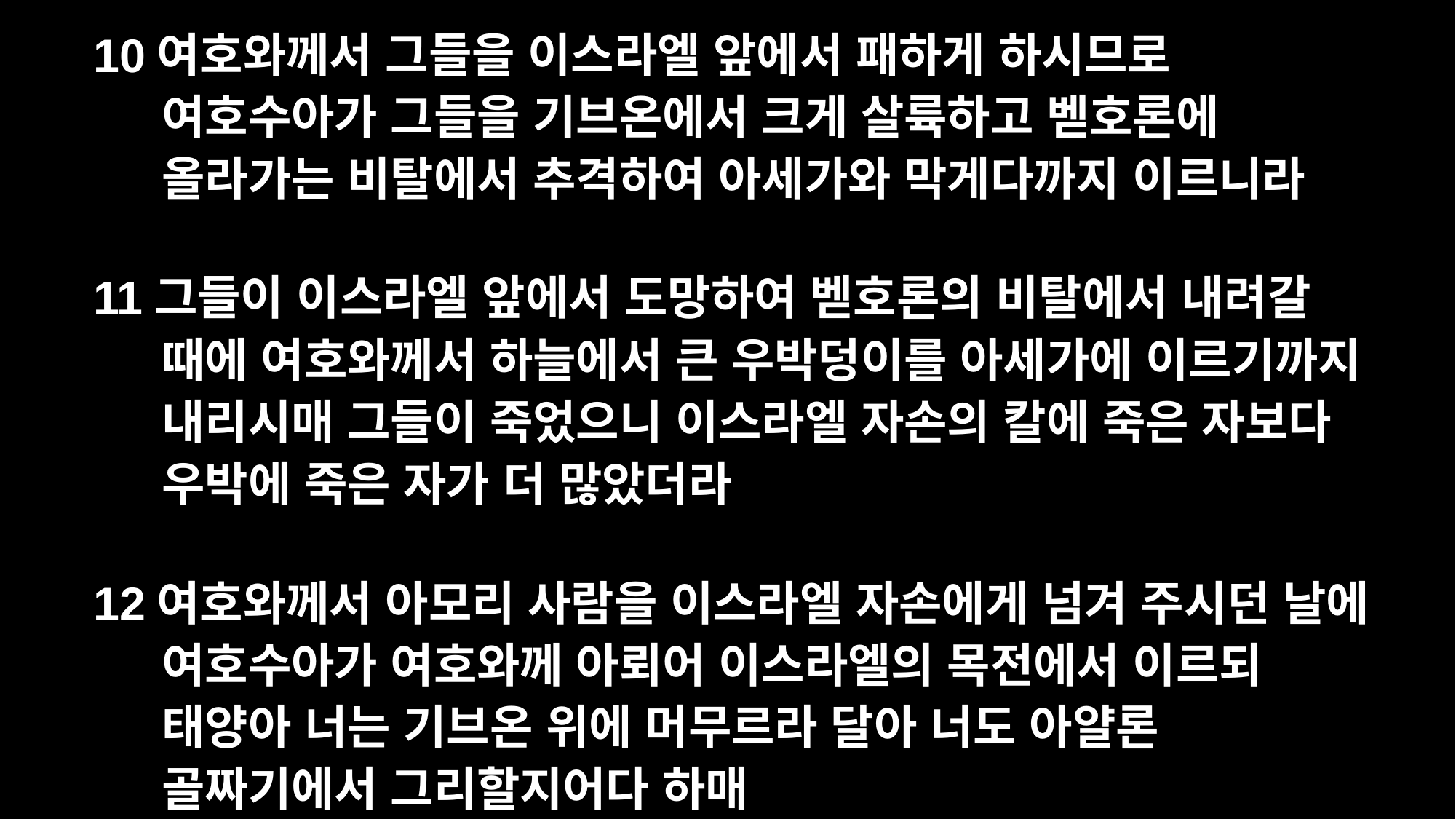

10여호와께서 그들을 이스라엘 앞에서 패하게 하시므로 여호수아가 그들을 기브온에서 크게 살륙하고 벧호론에 올라가는 비탈에서 추격하여 아세가와 막게다까지 이르니라
11그들이 이스라엘 앞에서 도망하여 벧호론의 비탈에서 내려갈 때에 여호와께서 하늘에서 큰 우박덩이를 아세가에 이르기까지 내리시매 그들이 죽었으니 이스라엘 자손의 칼에 죽은 자보다 우박에 죽은 자가 더 많았더라
12여호와께서 아모리 사람을 이스라엘 자손에게 넘겨 주시던 날에 여호수아가 여호와께 아뢰어 이스라엘의 목전에서 이르되 태양아 너는 기브온 위에 머무르라 달아 너도 아얄론 골짜기에서 그리할지어다 하매